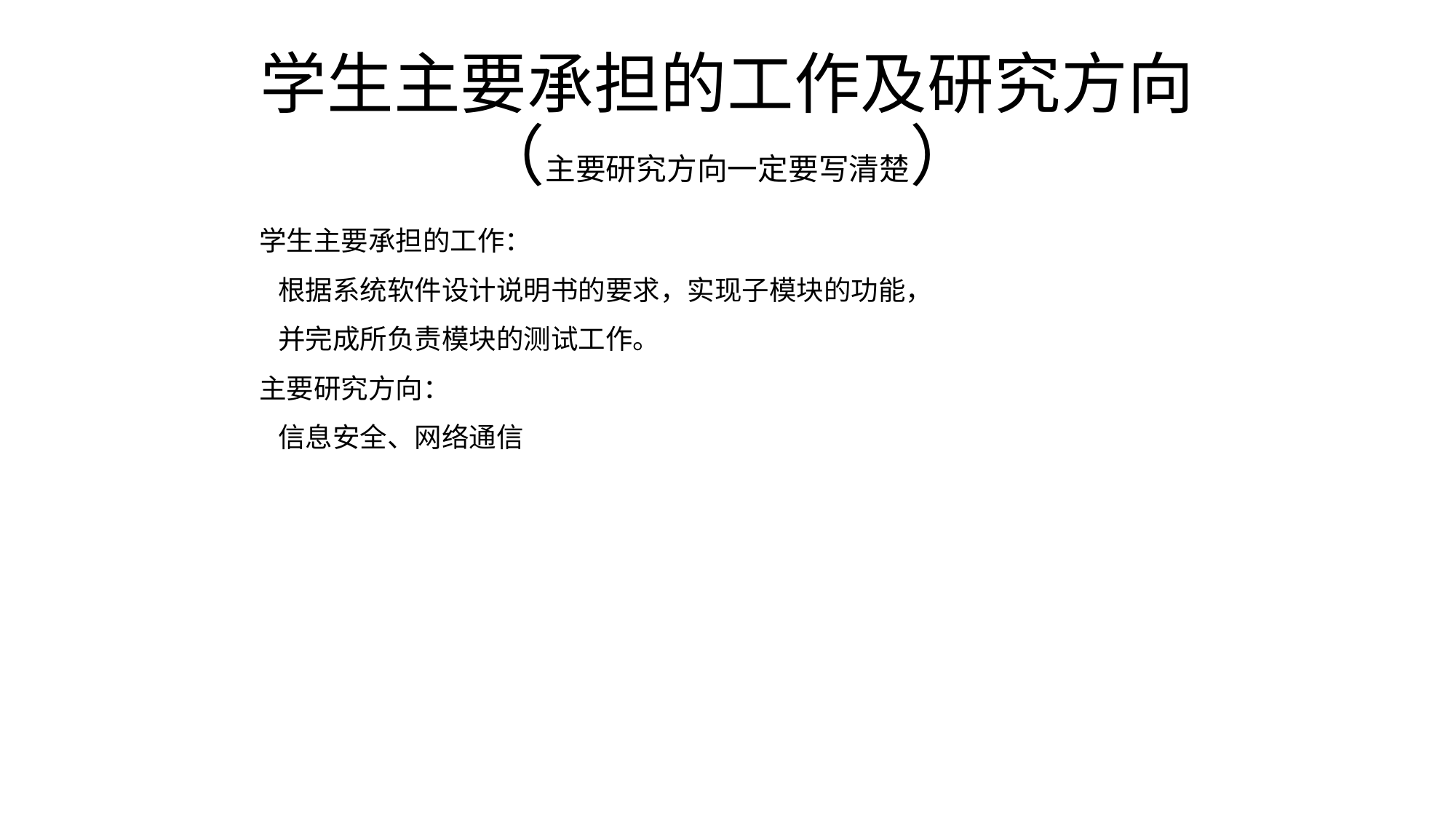

# 学生主要承担的工作及研究方向 （主要研究方向一定要写清楚）
学生主要承担的工作：
  根据系统软件设计说明书的要求，实现子模块的功能，
  并完成所负责模块的测试工作。
主要研究方向：
  信息安全、网络通信